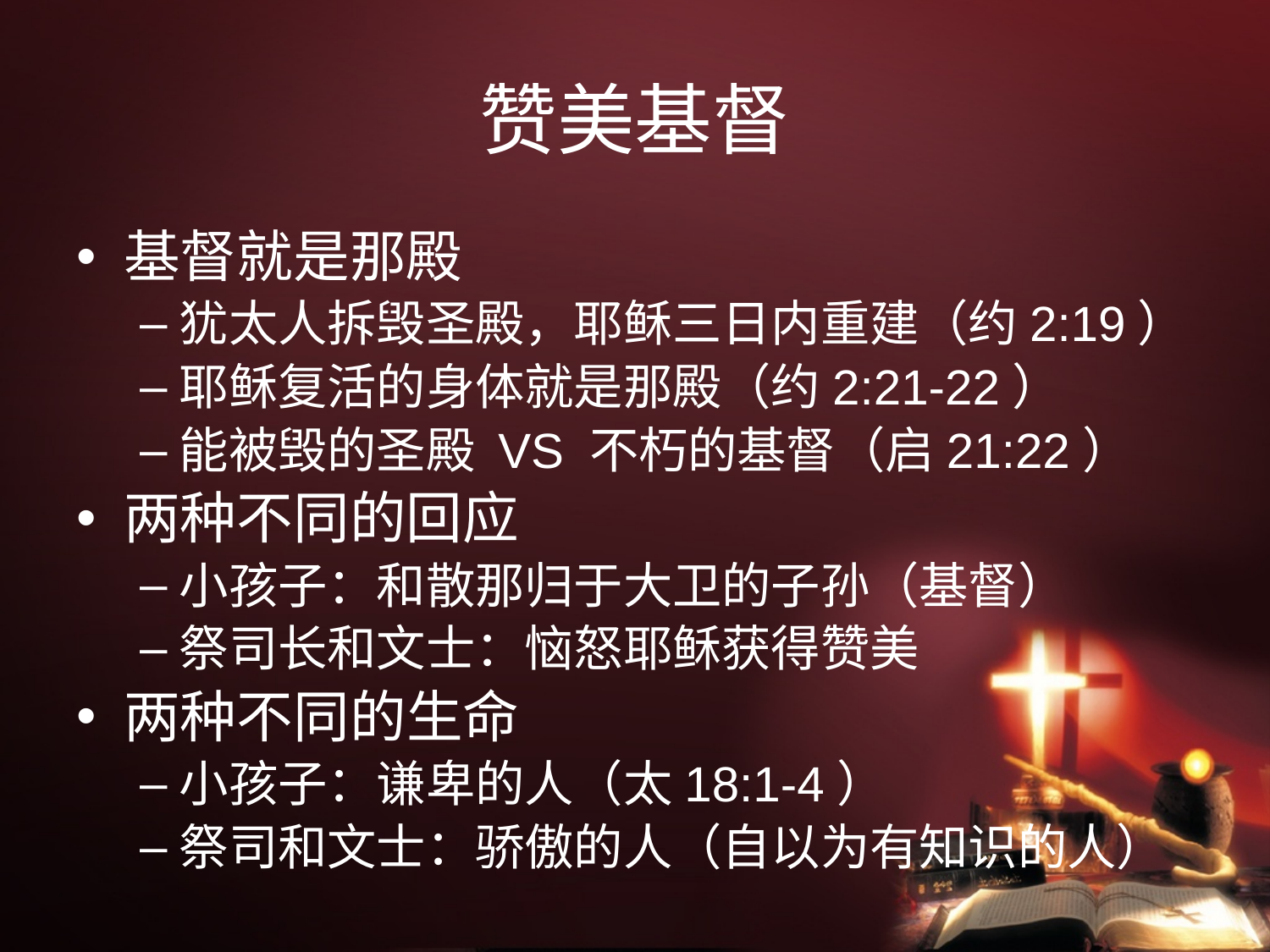

# 赞美基督
基督就是那殿
犹太人拆毁圣殿，耶稣三日内重建（约2:19）
耶稣复活的身体就是那殿（约2:21-22）
能被毁的圣殿 VS 不朽的基督（启21:22）
两种不同的回应
小孩子：和散那归于大卫的子孙（基督）
祭司长和文士：恼怒耶稣获得赞美
两种不同的生命
小孩子：谦卑的人（太18:1-4）
祭司和文士：骄傲的人（自以为有知识的人）